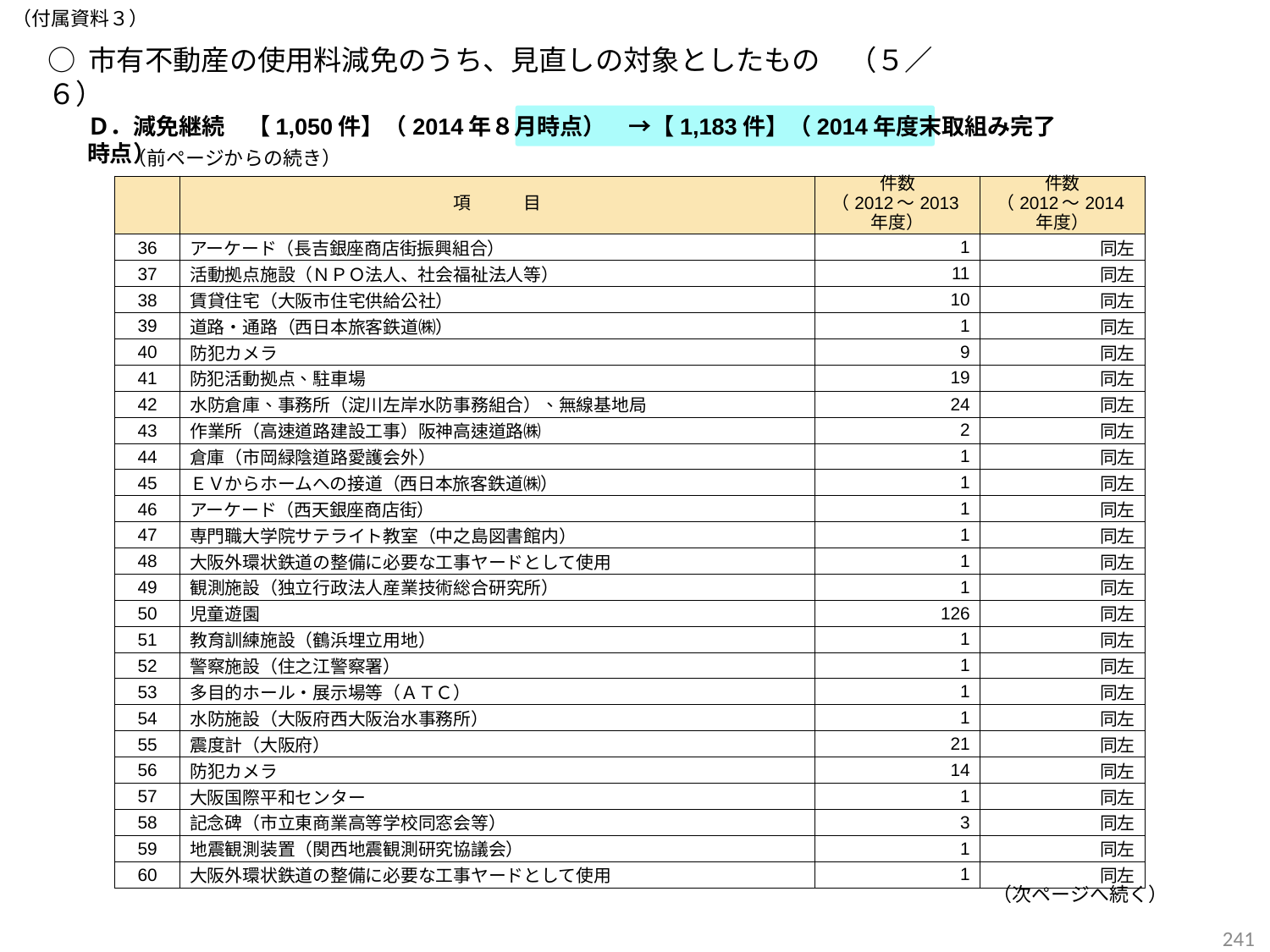

（付属資料３）
○ 市有不動産の使用料減免のうち、見直しの対象としたもの　（５／６）
Ｄ．減免継続　【1,050件】（2014年８月時点）　→【1,183件】（2014年度末取組み完了時点）

（前ページからの続き）
|  | 項　　　目 | 件数 （2012～2013年度） | 件数 （2012～2014年度） |
| --- | --- | --- | --- |
| 36 | アーケード（長吉銀座商店街振興組合） | 1 | 同左 |
| 37 | 活動拠点施設（ＮＰＯ法人、社会福祉法人等） | 11 | 同左 |
| 38 | 賃貸住宅（大阪市住宅供給公社） | 10 | 同左 |
| 39 | 道路・通路（西日本旅客鉄道㈱） | 1 | 同左 |
| 40 | 防犯カメラ | 9 | 同左 |
| 41 | 防犯活動拠点、駐車場 | 19 | 同左 |
| 42 | 水防倉庫、事務所（淀川左岸水防事務組合）、無線基地局 | 24 | 同左 |
| 43 | 作業所（高速道路建設工事）阪神高速道路㈱ | 2 | 同左 |
| 44 | 倉庫（市岡緑陰道路愛護会外） | 1 | 同左 |
| 45 | ＥＶからホームへの接道（西日本旅客鉄道㈱） | 1 | 同左 |
| 46 | アーケード（西天銀座商店街） | 1 | 同左 |
| 47 | 専門職大学院サテライト教室（中之島図書館内） | 1 | 同左 |
| 48 | 大阪外環状鉄道の整備に必要な工事ヤードとして使用 | 1 | 同左 |
| 49 | 観測施設（独立行政法人産業技術総合研究所） | 1 | 同左 |
| 50 | 児童遊園 | 126 | 同左 |
| 51 | 教育訓練施設（鶴浜埋立用地） | 1 | 同左 |
| 52 | 警察施設（住之江警察署） | 1 | 同左 |
| 53 | 多目的ホール・展示場等（ＡＴＣ） | 1 | 同左 |
| 54 | 水防施設（大阪府西大阪治水事務所） | 1 | 同左 |
| 55 | 震度計（大阪府） | 21 | 同左 |
| 56 | 防犯カメラ | 14 | 同左 |
| 57 | 大阪国際平和センター | 1 | 同左 |
| 58 | 記念碑（市立東商業高等学校同窓会等） | 3 | 同左 |
| 59 | 地震観測装置（関西地震観測研究協議会） | 1 | 同左 |
| 60 | 大阪外環状鉄道の整備に必要な工事ヤードとして使用 | 1 | 同左 |
（次ページへ続く）
241